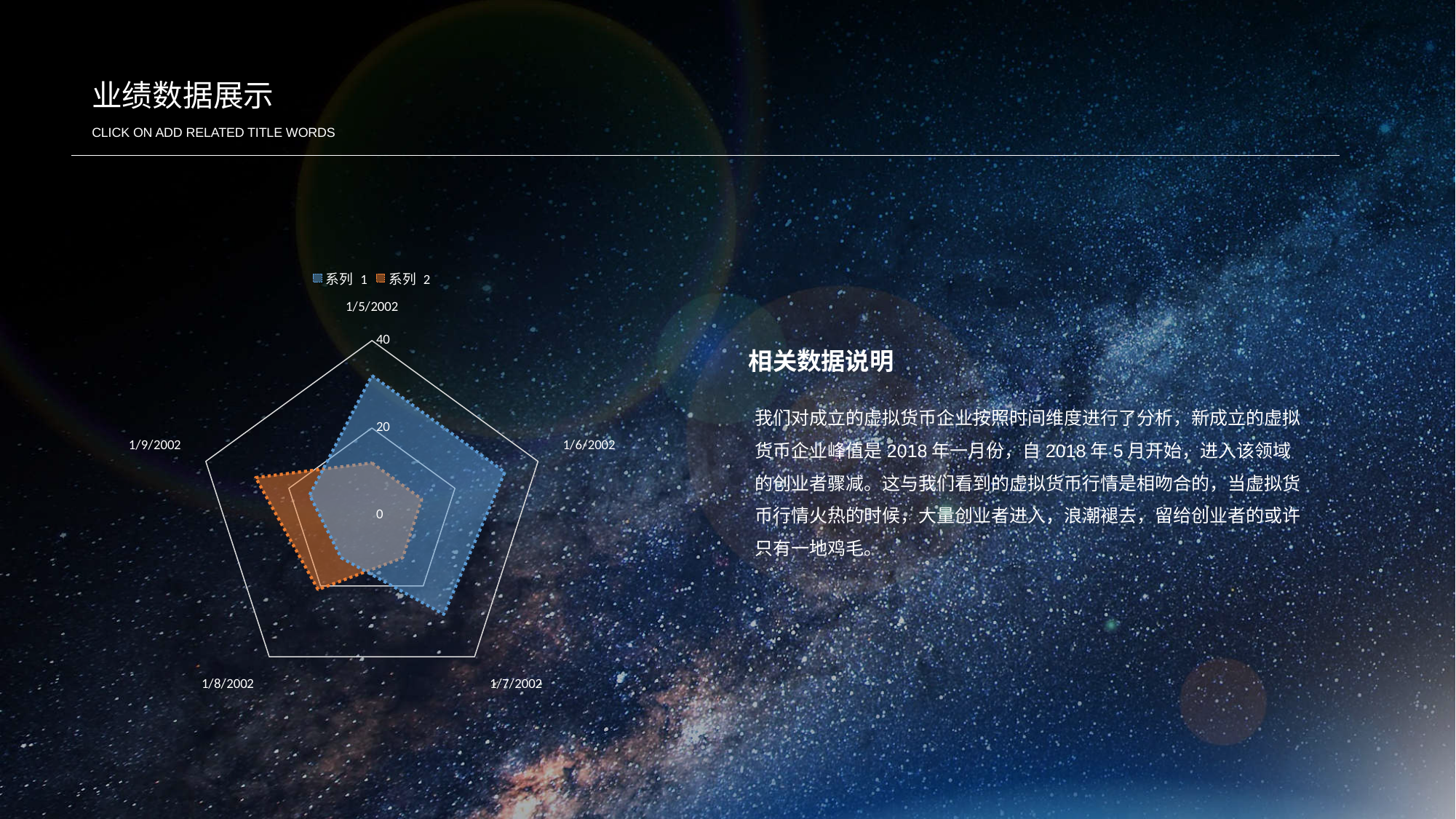

业绩数据展示

CLICK ON ADD RELATED TITLE WORDS

### Chart

| Category | 系列 1 | 系列 2 |
|---|---|---|
| 37261 | 32.0 | 12.0 |
| 37262 | 32.0 | 12.0 |
| 37263 | 28.0 | 12.0 |
| 37264 | 12.0 | 21.0 |
| 37265 | 15.0 | 28.0 |
相关数据说明
我们对成立的虚拟货币企业按照时间维度进行了分析，新成立的虚拟货币企业峰值是2018年一月份，自2018年5月开始，进入该领域的创业者骤减。这与我们看到的虚拟货币行情是相吻合的，当虚拟货币行情火热的时候，大量创业者进入，浪潮褪去，留给创业者的或许只有一地鸡毛。